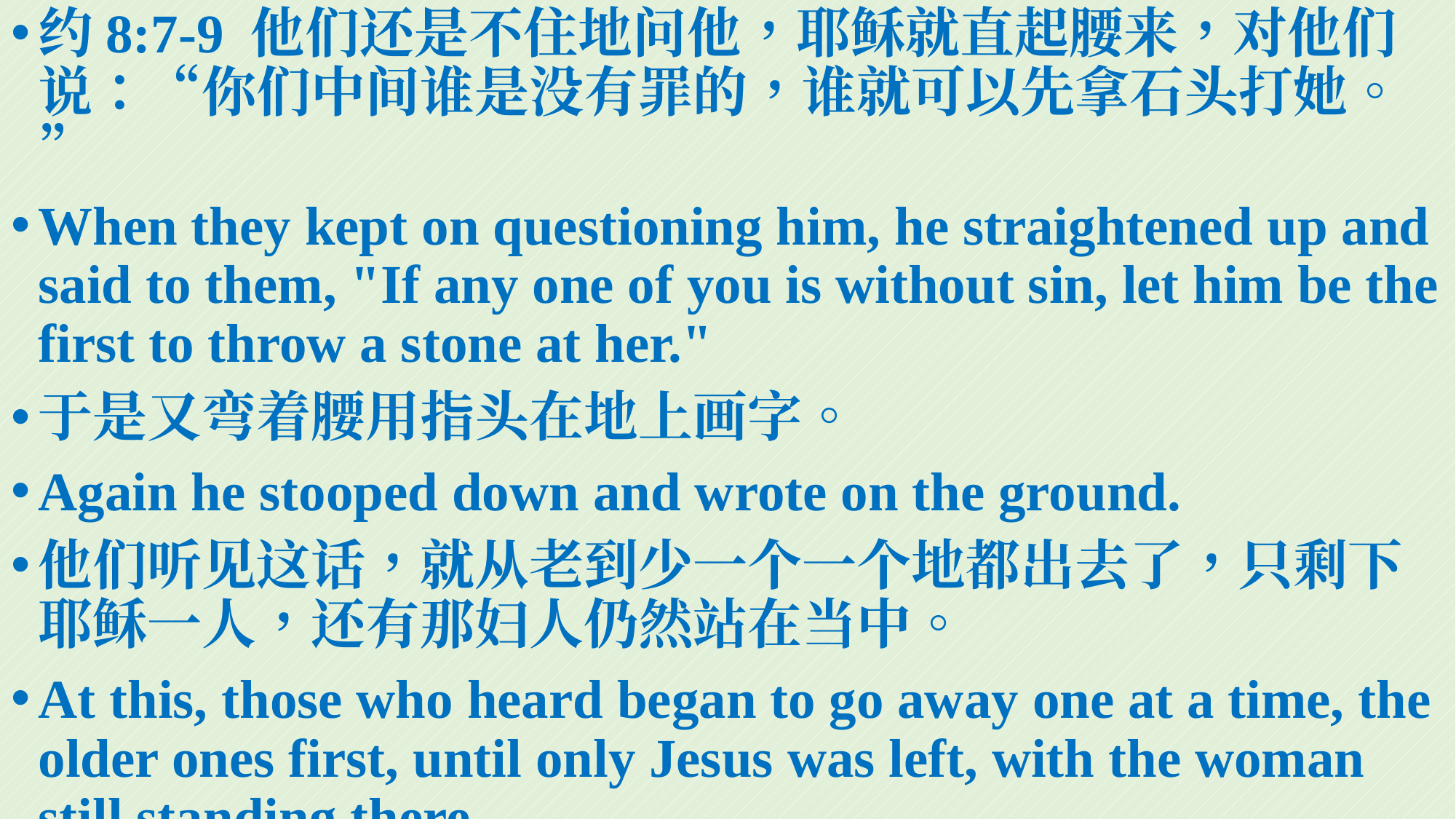

约8:7-9 他们还是不住地问他，耶稣就直起腰来，对他们说：“你们中间谁是没有罪的，谁就可以先拿石头打她。”
When they kept on questioning him, he straightened up and said to them, "If any one of you is without sin, let him be the first to throw a stone at her."
于是又弯着腰用指头在地上画字。
Again he stooped down and wrote on the ground.
他们听见这话，就从老到少一个一个地都出去了，只剩下耶稣一人，还有那妇人仍然站在当中。
At this, those who heard began to go away one at a time, the older ones first, until only Jesus was left, with the woman still standing there.